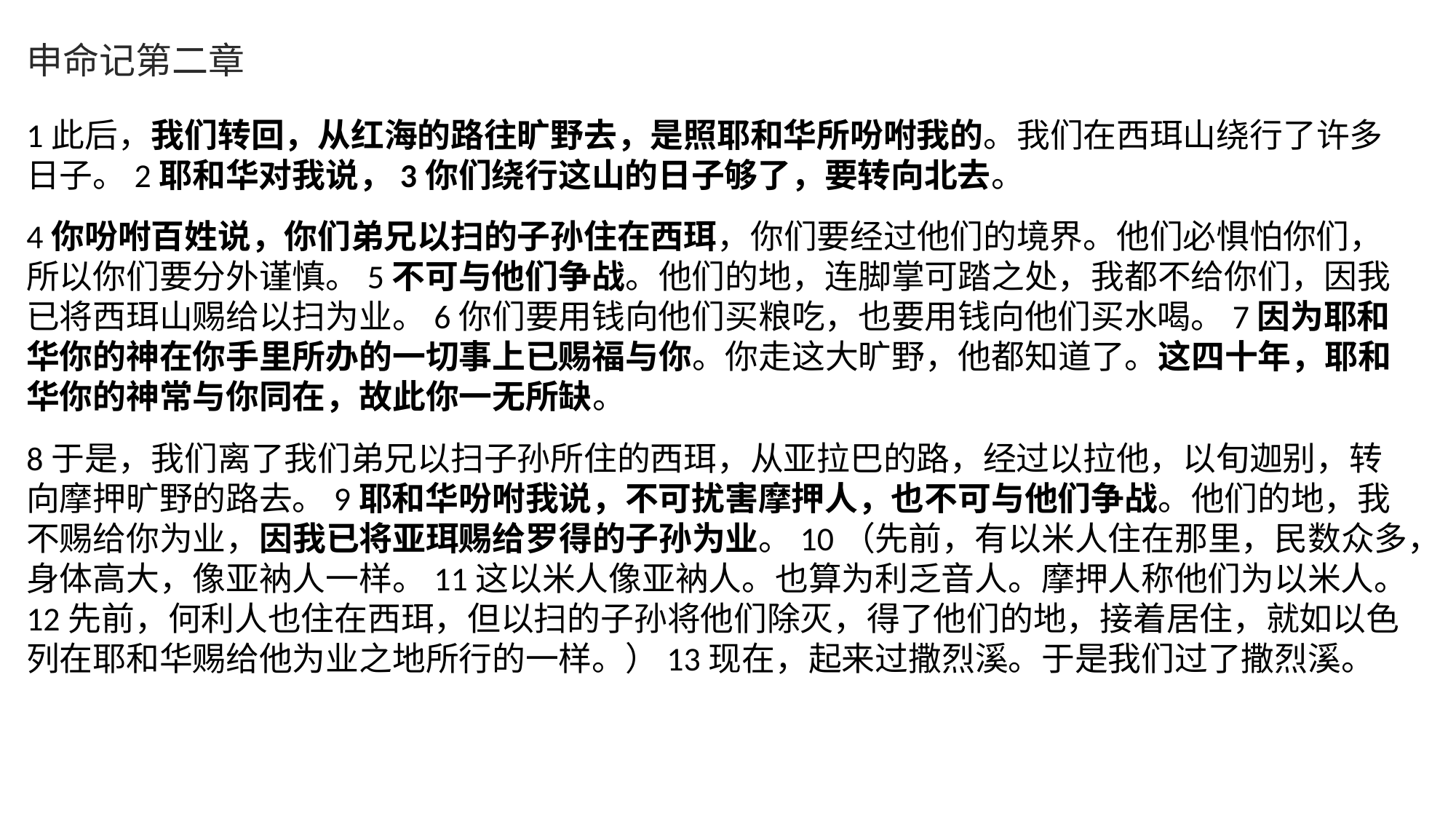

申命记第二章

1此后，我们转回，从红海的路往旷野去，是照耶和华所吩咐我的。我们在西珥山绕行了许多日子。2耶和华对我说，3你们绕行这山的日子够了，要转向北去。

4你吩咐百姓说，你们弟兄以扫的子孙住在西珥，你们要经过他们的境界。他们必惧怕你们，所以你们要分外谨慎。5不可与他们争战。他们的地，连脚掌可踏之处，我都不给你们，因我已将西珥山赐给以扫为业。6你们要用钱向他们买粮吃，也要用钱向他们买水喝。7因为耶和华你的神在你手里所办的一切事上已赐福与你。你走这大旷野，他都知道了。这四十年，耶和华你的神常与你同在，故此你一无所缺。

8于是，我们离了我们弟兄以扫子孙所住的西珥，从亚拉巴的路，经过以拉他，以旬迦别，转向摩押旷野的路去。9耶和华吩咐我说，不可扰害摩押人，也不可与他们争战。他们的地，我不赐给你为业，因我已将亚珥赐给罗得的子孙为业。10（先前，有以米人住在那里，民数众多，身体高大，像亚衲人一样。11这以米人像亚衲人。也算为利乏音人。摩押人称他们为以米人。12先前，何利人也住在西珥，但以扫的子孙将他们除灭，得了他们的地，接着居住，就如以色列在耶和华赐给他为业之地所行的一样。）13现在，起来过撒烈溪。于是我们过了撒烈溪。